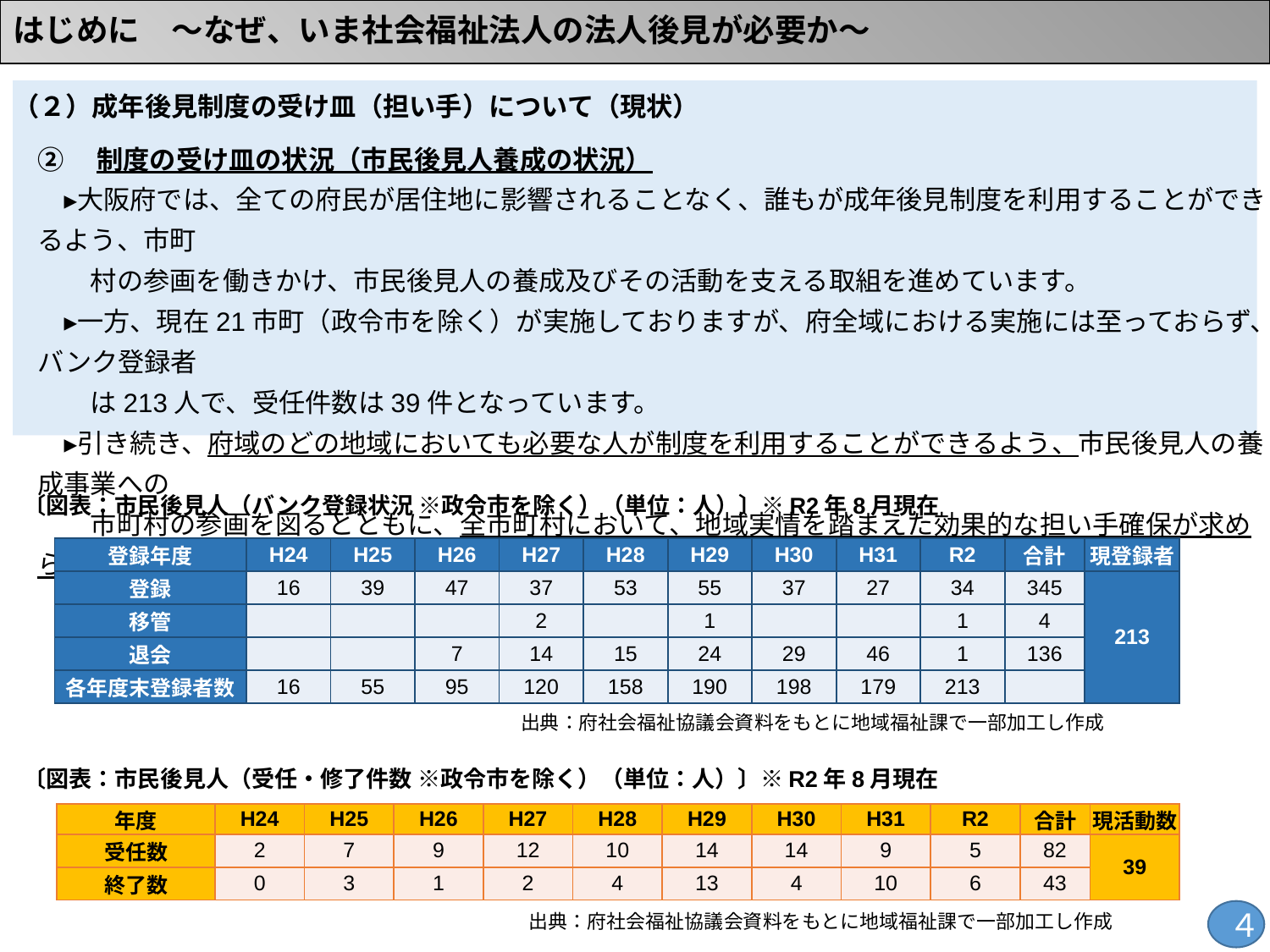

はじめに　～なぜ、いま社会福祉法人の法人後見が必要か～
（２）成年後見制度の受け皿（担い手）について（現状）

②　制度の受け皿の状況（市民後見人養成の状況）
　▸大阪府では、全ての府民が居住地に影響されることなく、誰もが成年後見制度を利用することができるよう、市町
　　村の参画を働きかけ、市民後見人の養成及びその活動を支える取組を進めています。
　▸一方、現在21市町（政令市を除く）が実施しておりますが、府全域における実施には至っておらず、バンク登録者
　　は213人で、受任件数は39件となっています。
　▸引き続き、府域のどの地域においても必要な人が制度を利用することができるよう、市民後見人の養成事業への
　　市町村の参画を図るとともに、全市町村において、地域実情を踏まえた効果的な担い手確保が求められています。
 〔図表：市民後見人（バンク登録状況 ※政令市を除く）（単位：人）〕※R2年8月現在

| 登録年度 | H24 | H25 | H26 | H27 | H28 | H29 | H30 | H31 | R2 | 合計 | 現登録者 |
| --- | --- | --- | --- | --- | --- | --- | --- | --- | --- | --- | --- |
| 登録 | 16 | 39 | 47 | 37 | 53 | 55 | 37 | 27 | 34 | 345 | 213 |
| 移管 |  |  |  | 2 |  | 1 |  |  | 1 | 4 |  |
| 退会 |  |  | 7 | 14 | 15 | 24 | 29 | 46 | 1 | 136 |  |
| 各年度末登録者数 | 16 | 55 | 95 | 120 | 158 | 190 | 198 | 179 | 213 |  |  |
出典：府社会福祉協議会資料をもとに地域福祉課で一部加工し作成
 〔図表：市民後見人（受任・修了件数 ※政令市を除く）（単位：人）〕※R2年8月現在
| 年度 | H24 | H25 | H26 | H27 | H28 | H29 | H30 | H31 | R2 | 合計 | 現活動数 |
| --- | --- | --- | --- | --- | --- | --- | --- | --- | --- | --- | --- |
| 受任数 | 2 | 7 | 9 | 12 | 10 | 14 | 14 | 9 | 5 | 82 | 39 |
| 終了数 | 0 | 3 | 1 | 2 | 4 | 13 | 4 | 10 | 6 | 43 |  |
４
出典：府社会福祉協議会資料をもとに地域福祉課で一部加工し作成